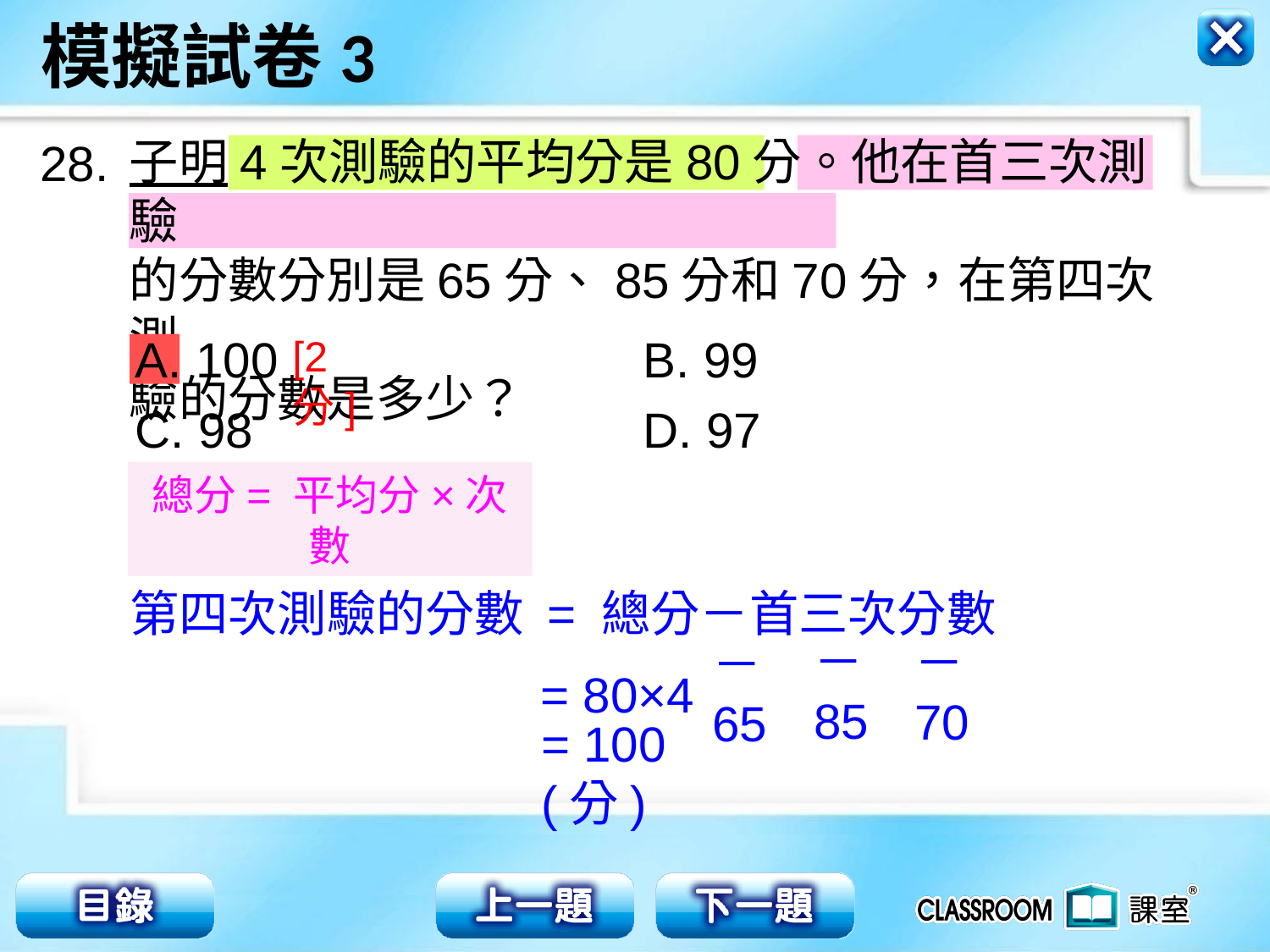

子明4次測驗的平均分是80分。他在首三次測驗
的分數分別是65分、85分和70分，在第四次測
驗的分數是多少？
28.

A. 100			B. 99
C. 98				D. 97
[2分]

總分= 平均分×次數
第四次測驗的分數 = 總分－首三次分數
－85
－70
－65
= 80×4
= 100(分)